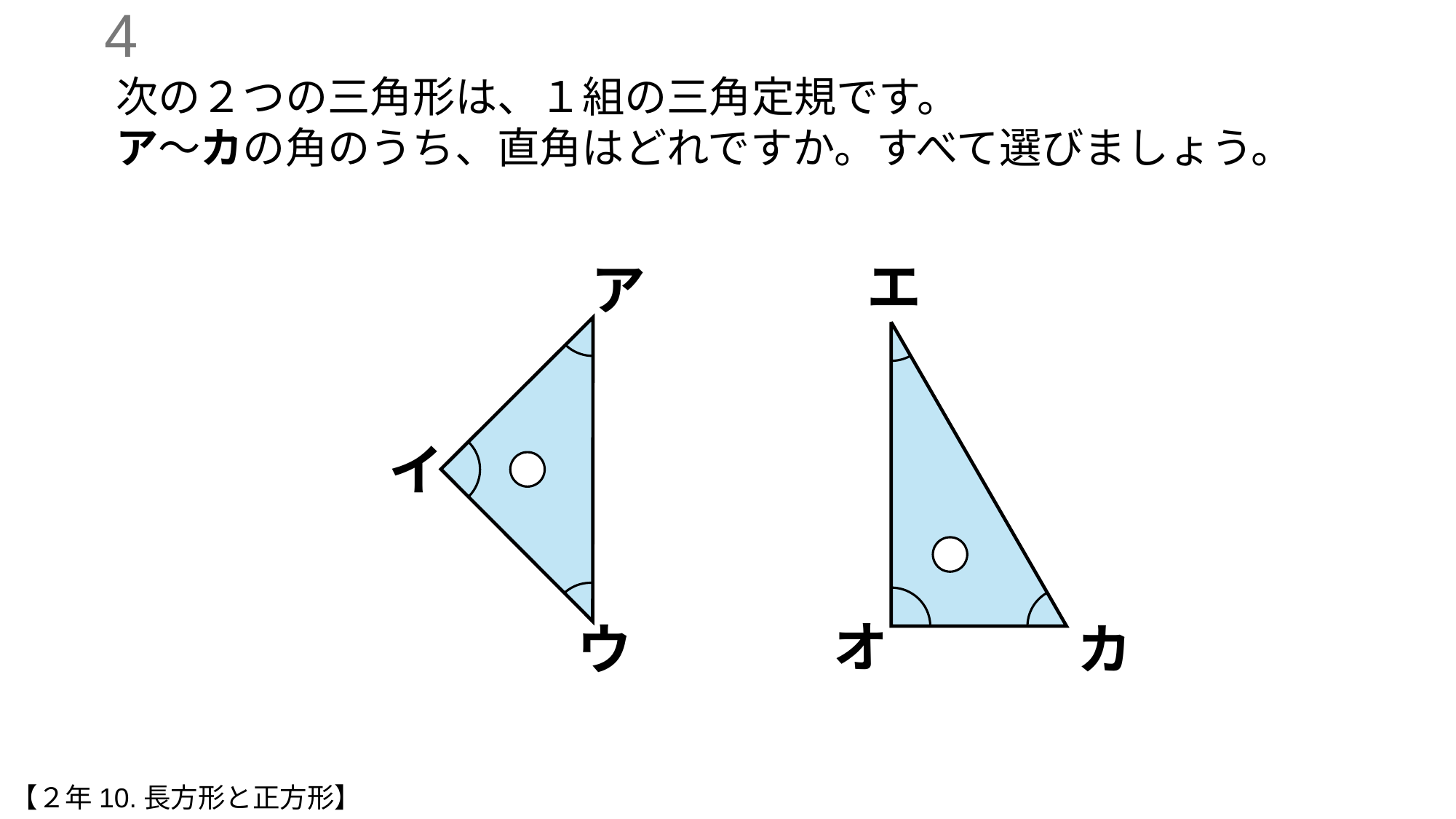

4
次の２つの三角形は、１組の三角定規です。
ア～カの角のうち、直角はどれですか。すべて選びましょう。
エ
ア

イ

c

オ
カ
ウ
【２年10.長方形と正方形】